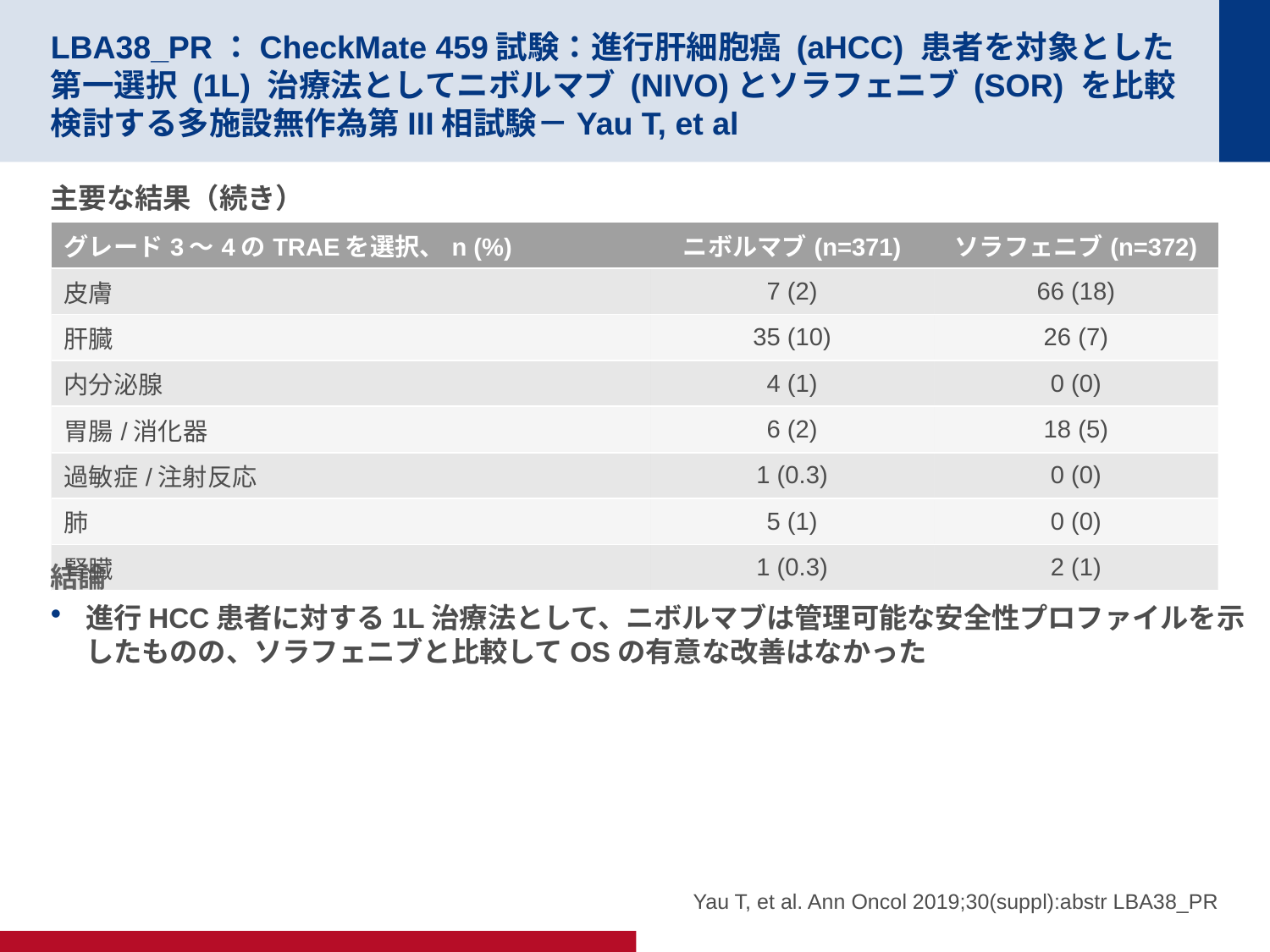

# LBA38_PR：CheckMate 459試験：進行肝細胞癌 (aHCC) 患者を対象とした第一選択 (1L) 治療法としてニボルマブ (NIVO)とソラフェニブ (SOR) を比較検討する多施設無作為第III相試験－Yau T, et al
主要な結果（続き）
結論
進行HCC患者に対する1L治療法として、ニボルマブは管理可能な安全性プロファイルを示したものの、ソラフェニブと比較してOSの有意な改善はなかった
| グレード3～4のTRAEを選択、n (%) | ニボルマブ(n=371) | ソラフェニブ(n=372) |
| --- | --- | --- |
| 皮膚 | 7 (2) | 66 (18) |
| 肝臓 | 35 (10) | 26 (7) |
| 内分泌腺 | 4 (1) | 0 (0) |
| 胃腸/消化器 | 6 (2) | 18 (5) |
| 過敏症/注射反応 | 1 (0.3) | 0 (0) |
| 肺 | 5 (1) | 0 (0) |
| 腎臓 | 1 (0.3) | 2 (1) |
Yau T, et al. Ann Oncol 2019;30(suppl):abstr LBA38_PR